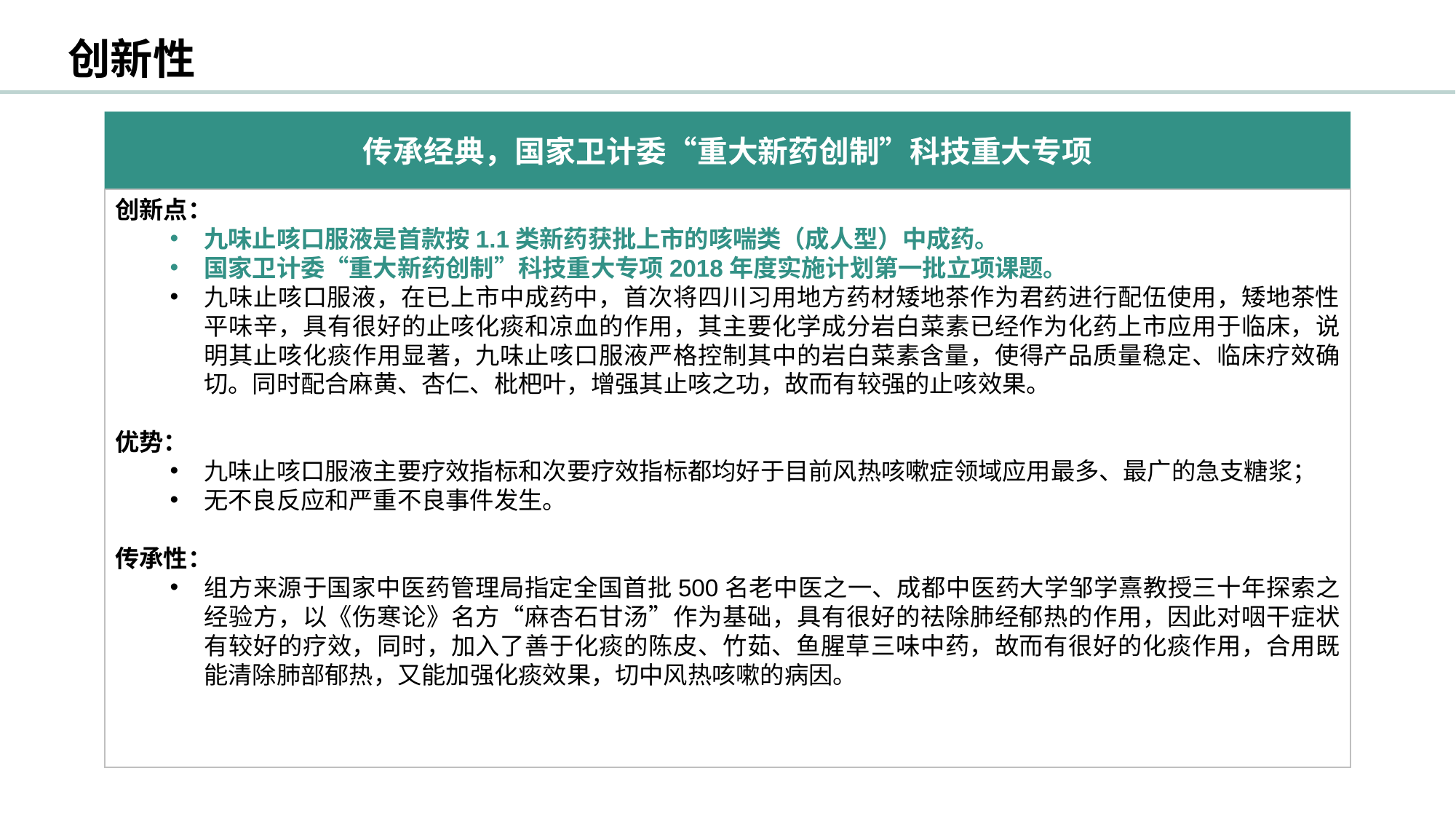

创新性
传承经典，国家卫计委“重大新药创制”科技重大专项
创新点：
九味止咳口服液是首款按1.1类新药获批上市的咳喘类（成人型）中成药。
国家卫计委“重大新药创制”科技重大专项2018年度实施计划第一批立项课题。
九味止咳口服液，在已上市中成药中，首次将四川习用地方药材矮地茶作为君药进行配伍使用，矮地茶性平味辛，具有很好的止咳化痰和凉血的作用，其主要化学成分岩白菜素已经作为化药上市应用于临床，说明其止咳化痰作用显著，九味止咳口服液严格控制其中的岩白菜素含量，使得产品质量稳定、临床疗效确切。同时配合麻黄、杏仁、枇杷叶，增强其止咳之功，故而有较强的止咳效果。

优势：
九味止咳口服液主要疗效指标和次要疗效指标都均好于目前风热咳嗽症领域应用最多、最广的急支糖浆；
无不良反应和严重不良事件发生。

传承性：
组方来源于国家中医药管理局指定全国首批500名老中医之一、成都中医药大学邹学熹教授三十年探索之经验方，以《伤寒论》名方“麻杏石甘汤”作为基础，具有很好的祛除肺经郁热的作用，因此对咽干症状有较好的疗效，同时，加入了善于化痰的陈皮、竹茹、鱼腥草三味中药，故而有很好的化痰作用，合用既能清除肺部郁热，又能加强化痰效果，切中风热咳嗽的病因。